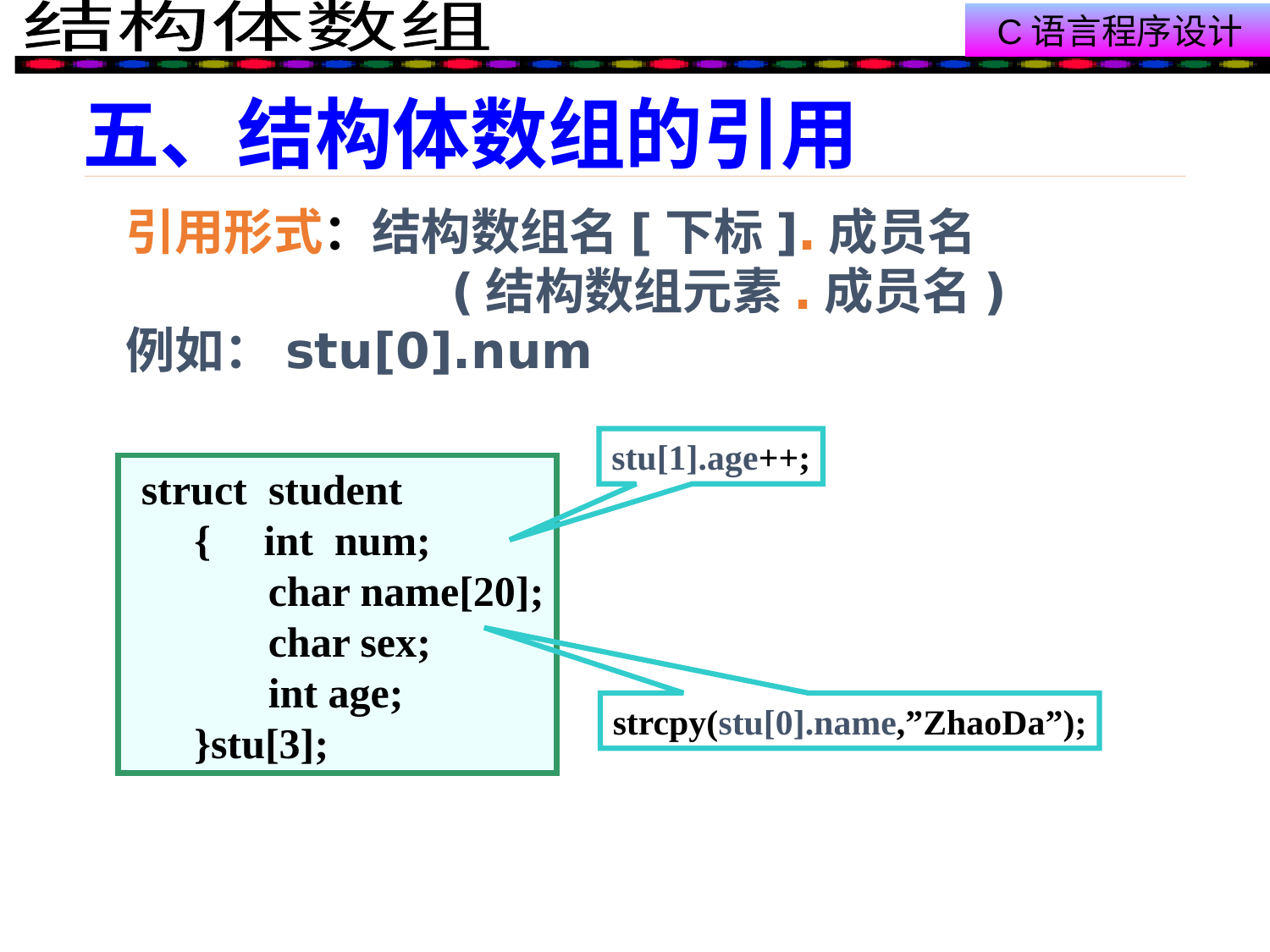

五、结构体数组的引用
引用形式：结构数组名[下标].成员名
                   (结构数组元素.成员名)
例如：stu[0].num
stu[1].age++;
 struct  student
      {     int  num;
             char name[20];
             char sex;
             int age;
      }stu[3];
strcpy(stu[0].name,”ZhaoDa”);